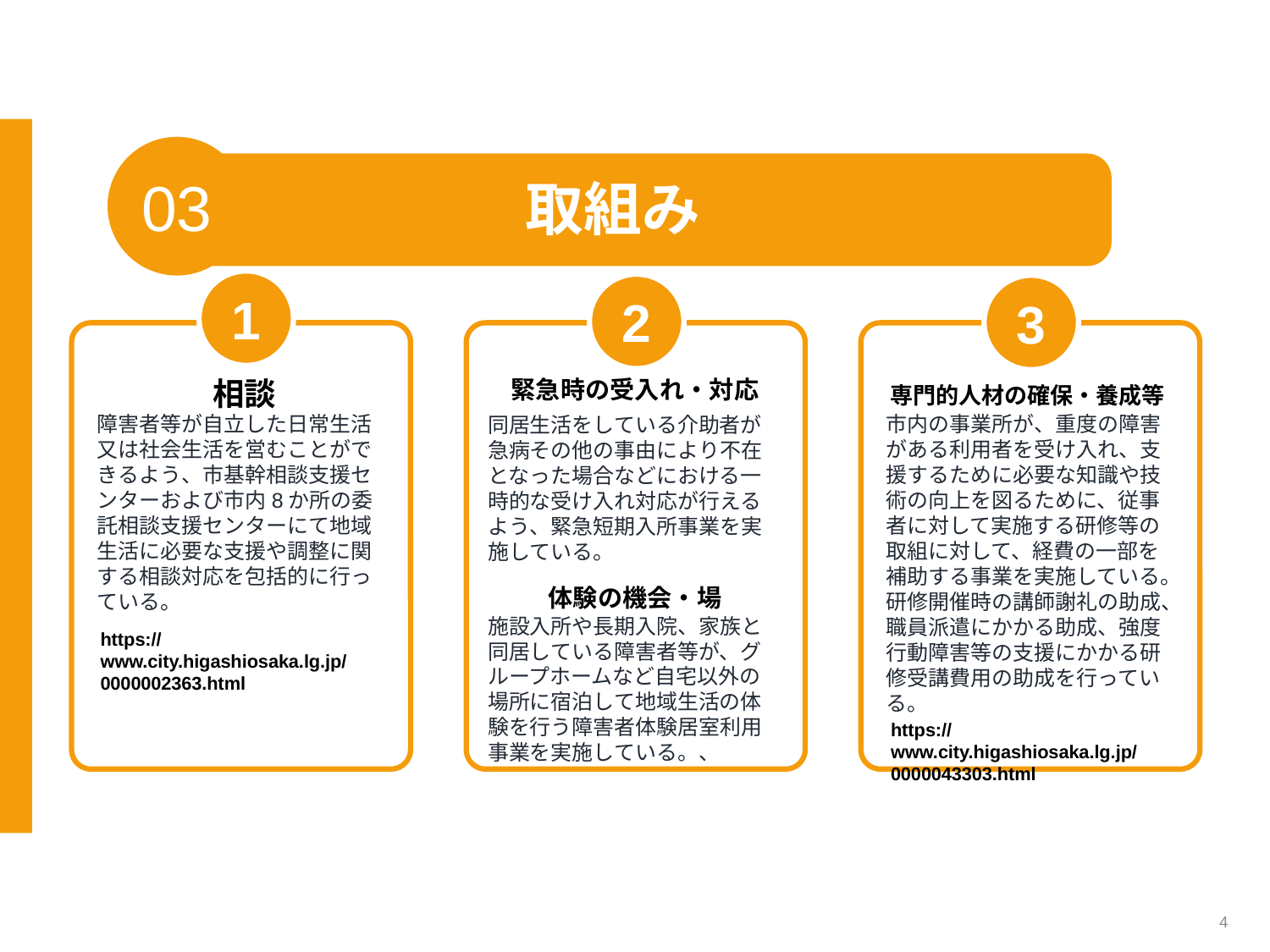

03

取組み
1
2
3

相談
緊急時の受入れ・対応
専門的人材の確保・養成等
障害者等が自立した日常生活又は社会生活を営むことができるよう、市基幹相談支援センターおよび市内8か所の委託相談支援センターにて地域生活に必要な支援や調整に関する相談対応を包括的に行っている。
市内の事業所が、重度の障害がある利用者を受け入れ、支援するために必要な知識や技術の向上を図るために、従事者に対して実施する研修等の取組に対して、経費の一部を補助する事業を実施している。
研修開催時の講師謝礼の助成、職員派遣にかかる助成、強度行動障害等の支援にかかる研修受講費用の助成を行っている。
同居生活をしている介助者が急病その他の事由により不在となった場合などにおける一時的な受け入れ対応が行えるよう、緊急短期入所事業を実施している。
体験の機会・場
施設入所や長期入院、家族と同居している障害者等が、グループホームなど自宅以外の場所に宿泊して地域生活の体験を行う障害者体験居室利用事業を実施している。、
https://www.city.higashiosaka.lg.jp/0000002363.html
https://www.city.higashiosaka.lg.jp/0000043303.html
4